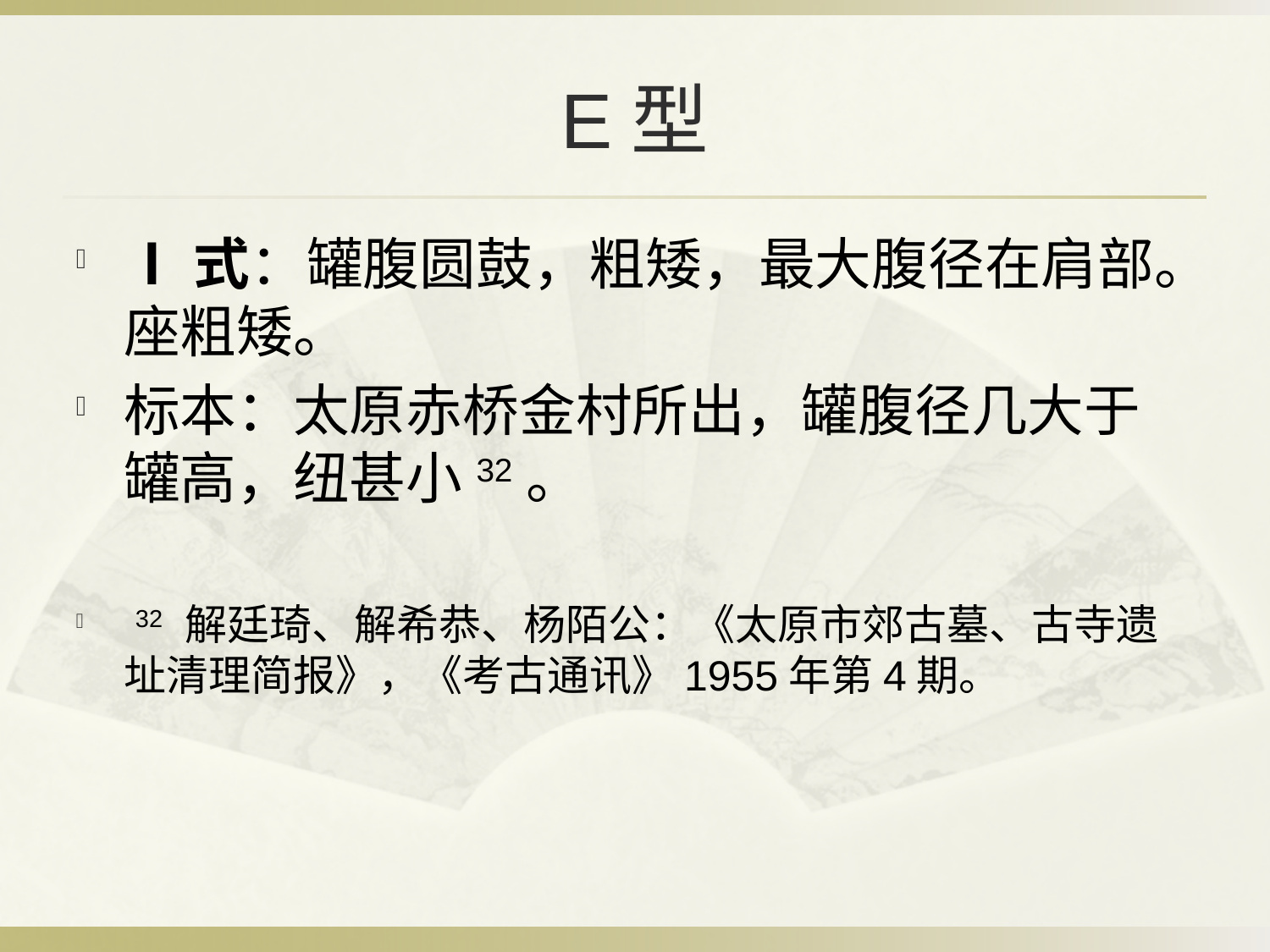

# E型
Ⅰ式：罐腹圆鼓，粗矮，最大腹径在肩部。座粗矮。
标本：太原赤桥金村所出，罐腹径几大于罐高，纽甚小32。

 32 解廷琦、解希恭、杨陌公：《太原市郊古墓、古寺遗址清理简报》，《考古通讯》1955年第4期。